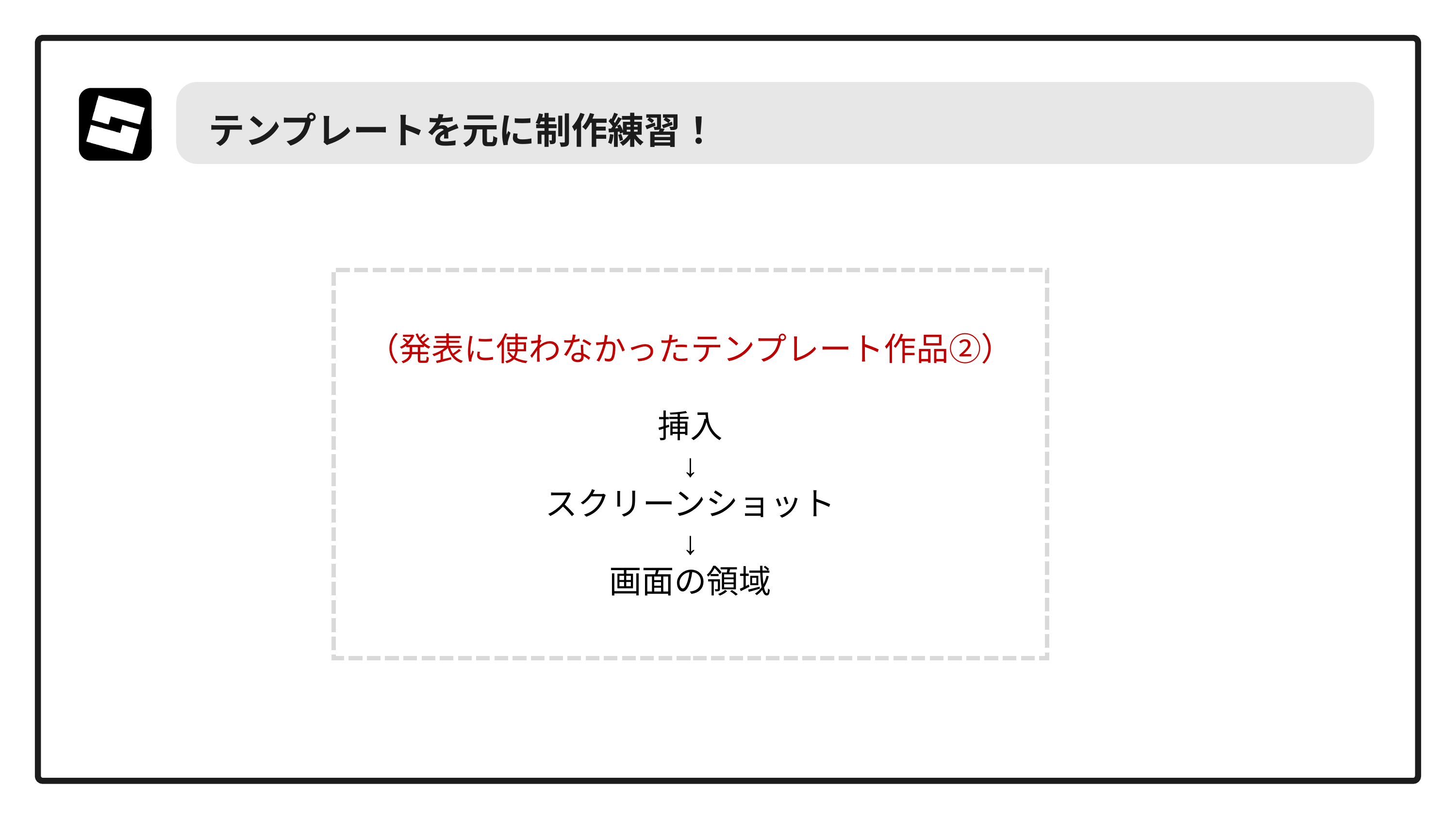

テンプレートを元に制作練習！
（発表に使わなかったテンプレート作品②）

挿入
↓
スクリーンショット
↓
画面の領域